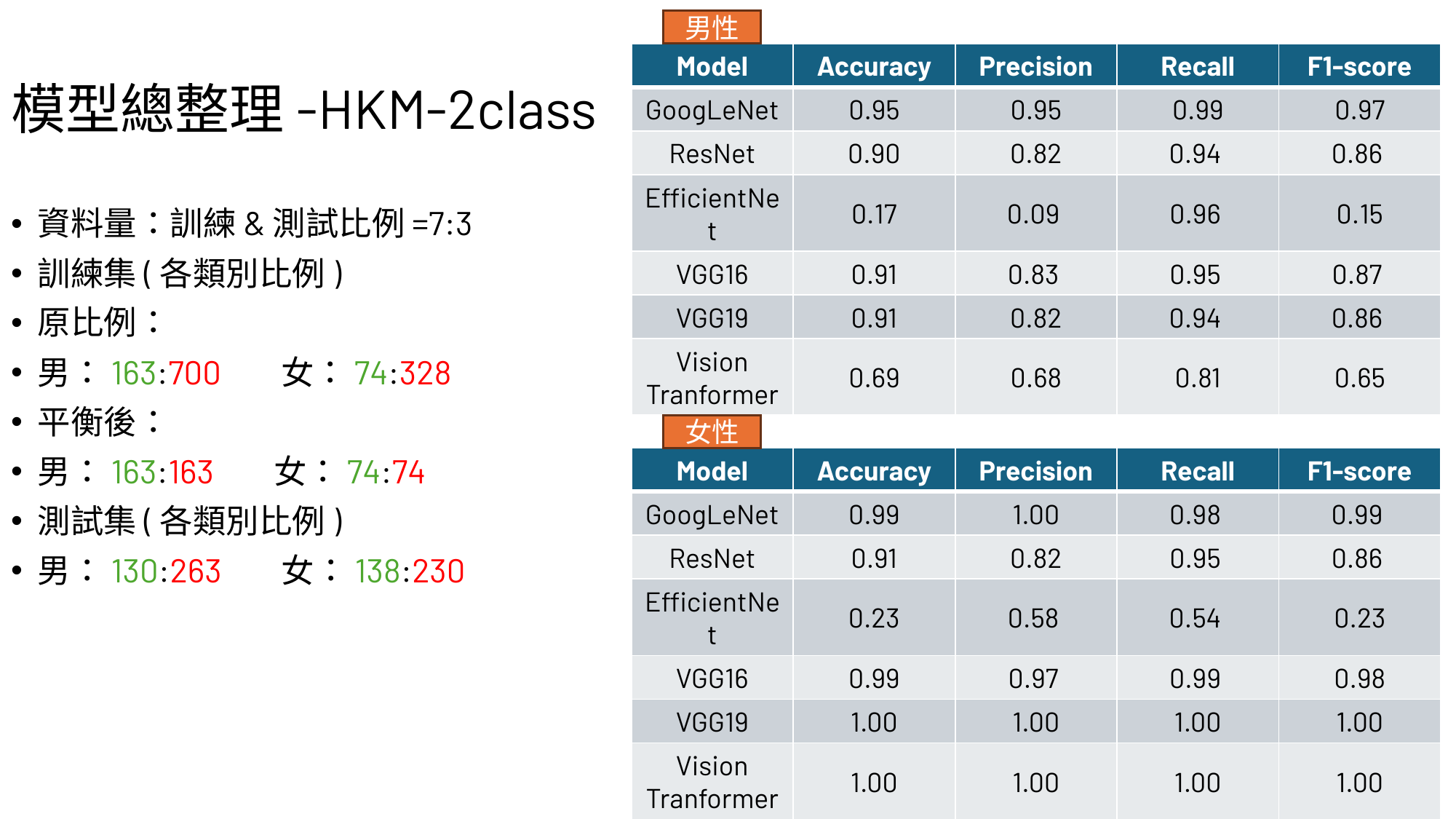

男性
# 模型總整理-HKM-2class
| Model | Accuracy | Precision | Recall | F1-score |
| --- | --- | --- | --- | --- |
| GoogLeNet | 0.95 | 0.95 | 0.99 | 0.97 |
| ResNet | 0.90 | 0.82 | 0.94 | 0.86 |
| EfficientNet | 0.17 | 0.09 | 0.96 | 0.15 |
| VGG16 | 0.91 | 0.83 | 0.95 | 0.87 |
| VGG19 | 0.91 | 0.82 | 0.94 | 0.86 |
| Vision Tranformer | 0.69 | 0.68 | 0.81 | 0.65 |
資料量：訓練&測試比例=7:3
訓練集(各類別比例)
原比例：
男：163:700        女：74:328
平衡後：
男：163:163        女：74:74
測試集(各類別比例)
男：130:263        女：138:230
女性
| Model | Accuracy | Precision | Recall | F1-score |
| --- | --- | --- | --- | --- |
| GoogLeNet | 0.99 | 1.00 | 0.98 | 0.99 |
| ResNet | 0.91 | 0.82 | 0.95 | 0.86 |
| EfficientNet | 0.23 | 0.58 | 0.54 | 0.23 |
| VGG16 | 0.99 | 0.97 | 0.99 | 0.98 |
| VGG19 | 1.00 | 1.00 | 1.00 | 1.00 |
| Vision Tranformer | 1.00 | 1.00 | 1.00 | 1.00 |